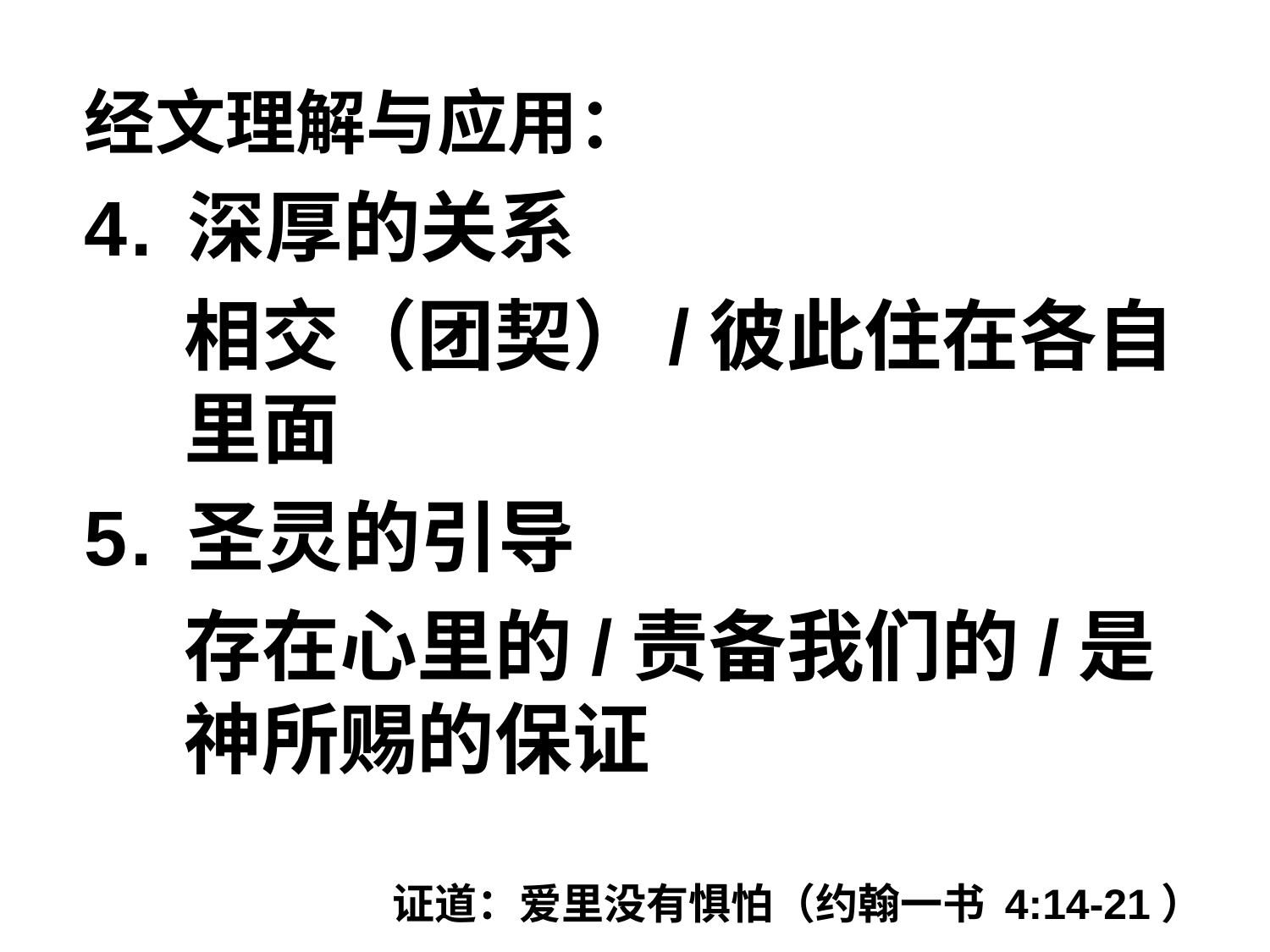

经文理解与应用：
深厚的关系
相交（团契）/彼此住在各自里面
圣灵的引导
存在心里的/责备我们的/是神所赐的保证

# 证道：爱里没有惧怕（约翰一书 4:14-21）